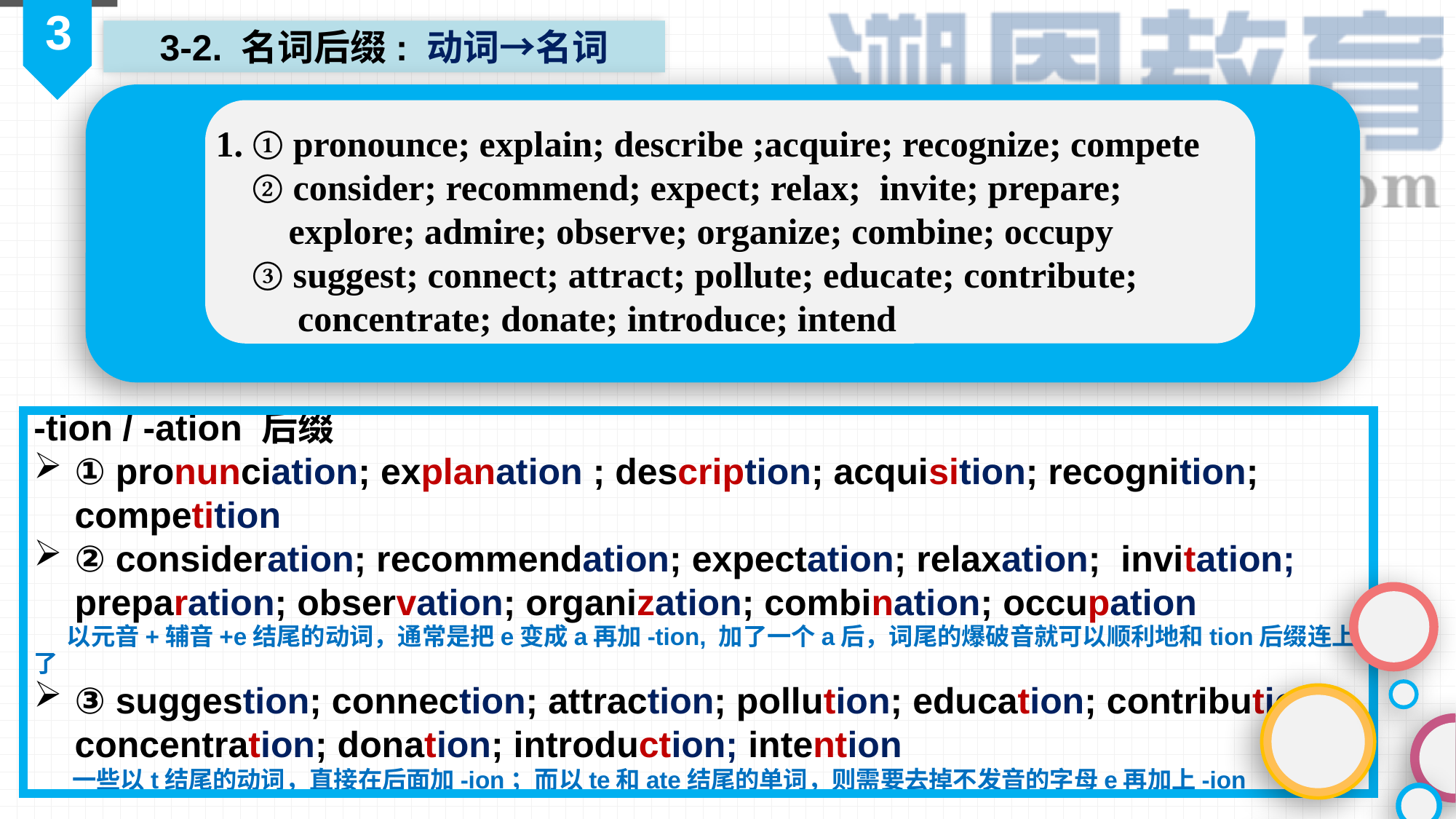

3
3-2. 名词后缀: 动词→名词

1. ① pronounce; explain; describe ;acquire; recognize; compete
    ② consider; recommend; expect; relax;  invite; prepare;
        explore; admire; observe; organize; combine; occupy
    ③ suggest; connect; attract; pollute; educate; contribute;
         concentrate; donate; introduce; intend
-tion / -ation 后缀
① pronunciation; explanation ; description; acquisition; recognition; competition
② consideration; recommendation; expectation; relaxation;  invitation; preparation; observation; organization; combination; occupation
     以元音+辅音+e结尾的动词，通常是把e变成a再加-tion, 加了一个a后，词尾的爆破音就可以顺利地和tion后缀连上了
③ suggestion; connection; attraction; pollution; education; contribution; concentration; donation; introduction; intention
      一些以t结尾的动词，直接在后面加-ion；而以te和ate结尾的单词，则需要去掉不发音的字母e再加上-ion